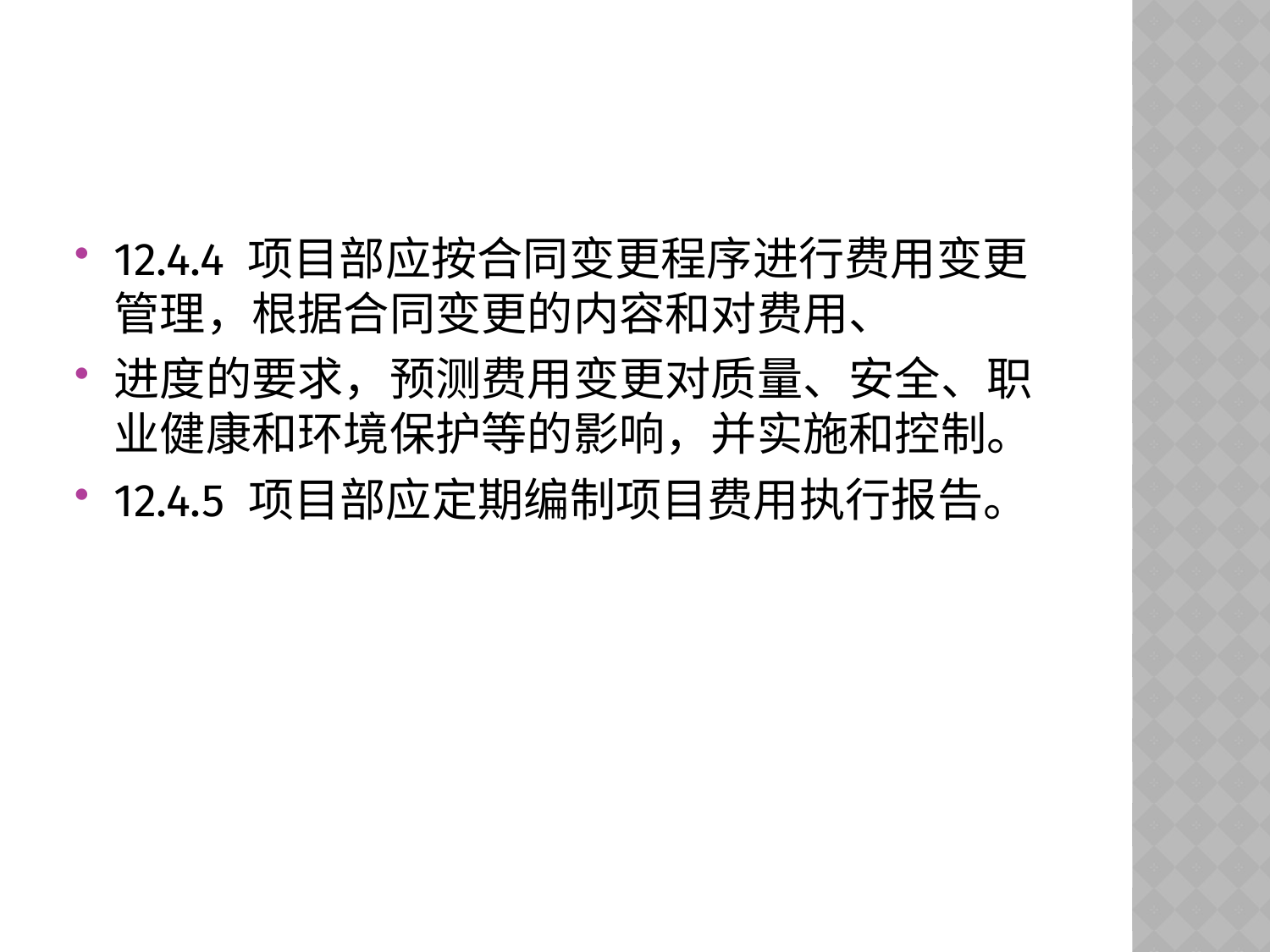

#
12.4.4 项目部应按合同变更程序进行费用变更管理，根据合同变更的内容和对费用、
进度的要求，预测费用变更对质量、安全、职业健康和环境保护等的影响，并实施和控制。
12.4.5 项目部应定期编制项目费用执行报告。